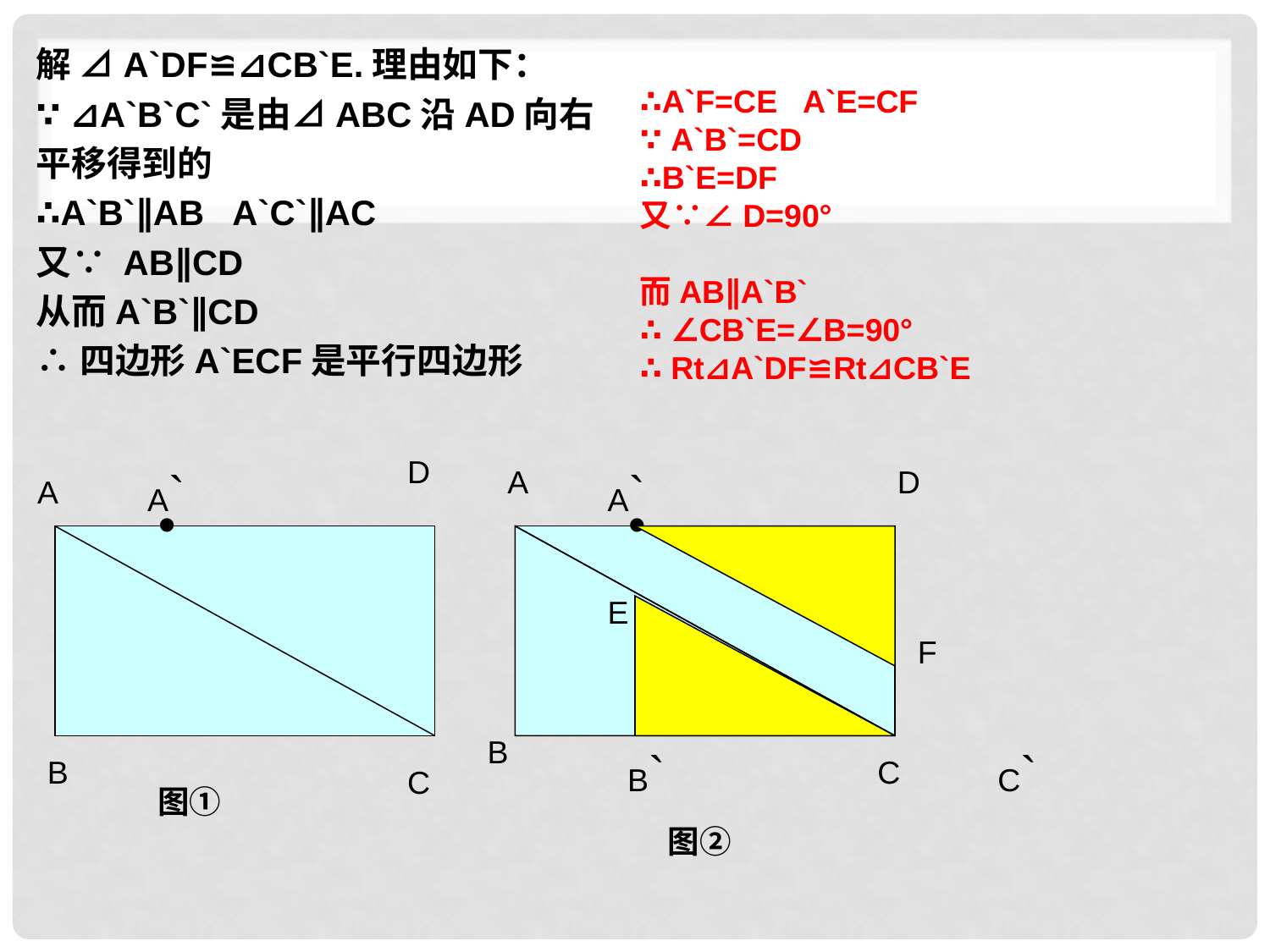

解 ⊿A`DF≌⊿CB`E.理由如下：
∵ ⊿A`B`C`是由⊿ABC沿AD向右
平移得到的
∴A`B`∥AB   A`C`∥AC
又∵ AB∥CD
从而A`B`∥CD
∴四边形A`ECF是平行四边形
∴A`F=CE   A`E=CF
∵ A`B`=CD
∴B`E=DF
又∵∠D=90°

而AB∥A`B`
∴ ∠CB`E=∠B=90°
∴ Rt⊿A`DF≌Rt⊿CB`E
D
A`
A
A`
D
A
●
●

E

F
B
B`
C`
B
C
C
图①

图②